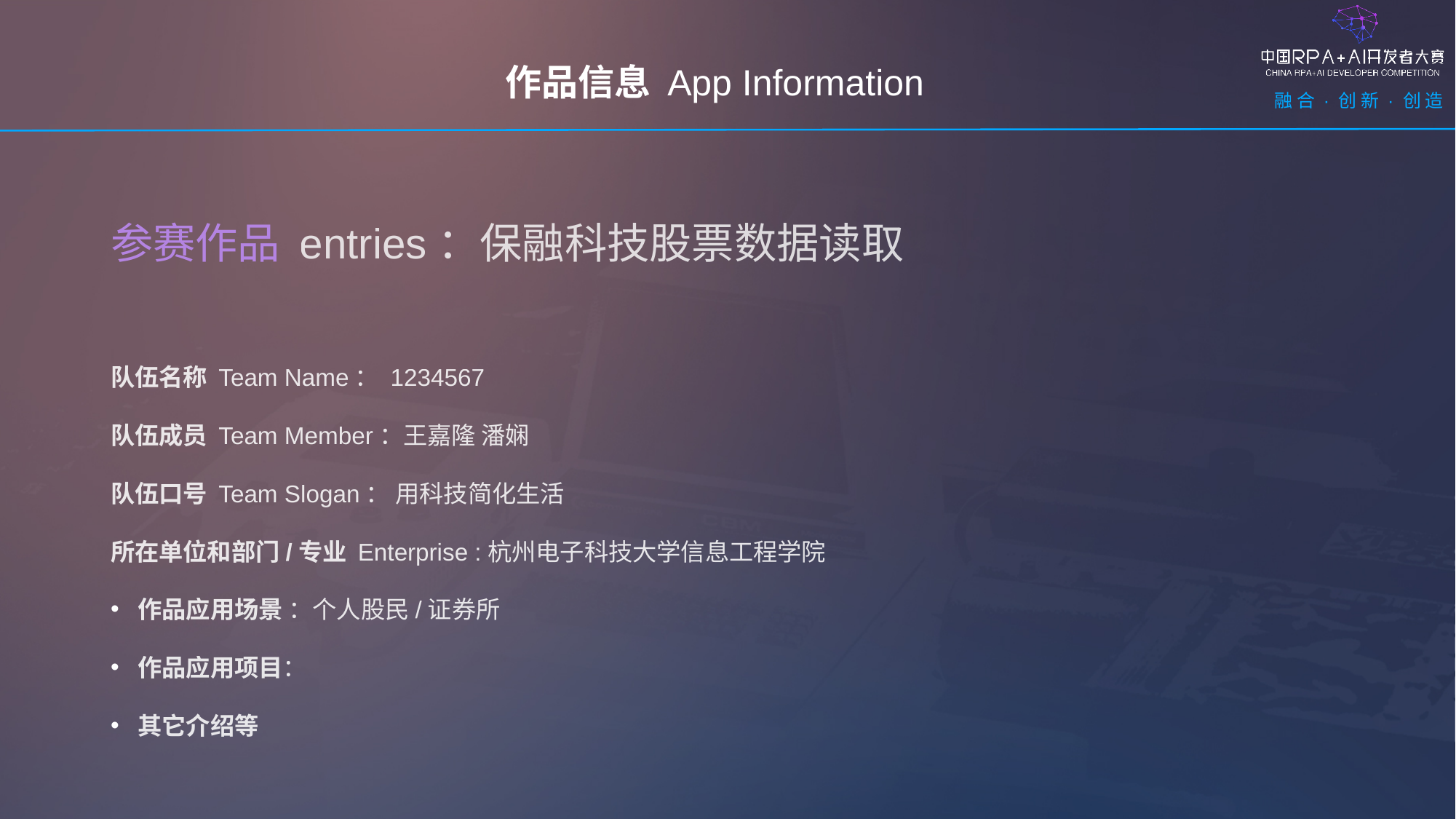

作品信息 App Information
参赛作品 entries：保融科技股票数据读取
队伍名称 Team Name： 1234567
队伍成员 Team Member：王嘉隆 潘娴
队伍口号 Team Slogan： 用科技简化生活
所在单位和部门/专业 Enterprise :杭州电子科技大学信息工程学院
作品应用场景 ：个人股民/证券所
作品应用项目：
其它介绍等